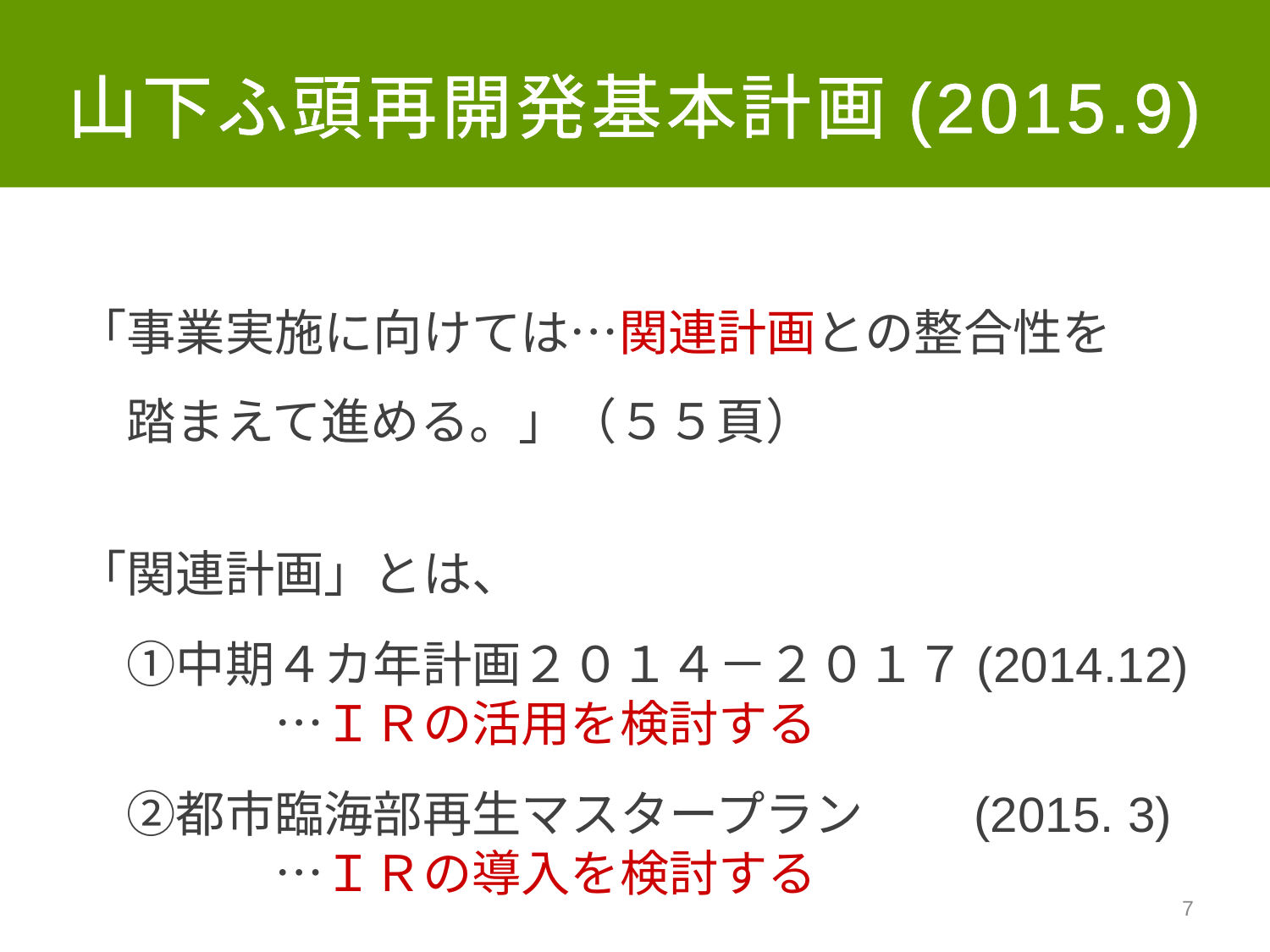

山下ふ頭再開発基本計画(2015.9)
「事業実施に向けては…関連計画との整合性を
　踏まえて進める。」（５５頁）
「関連計画」とは、
　①中期４カ年計画２０１４－２０１７(2014.12)
　　　　…ＩＲの活用を検討する
　②都市臨海部再生マスタープラン　　(2015. 3)
　　　　…ＩＲの導入を検討する
7